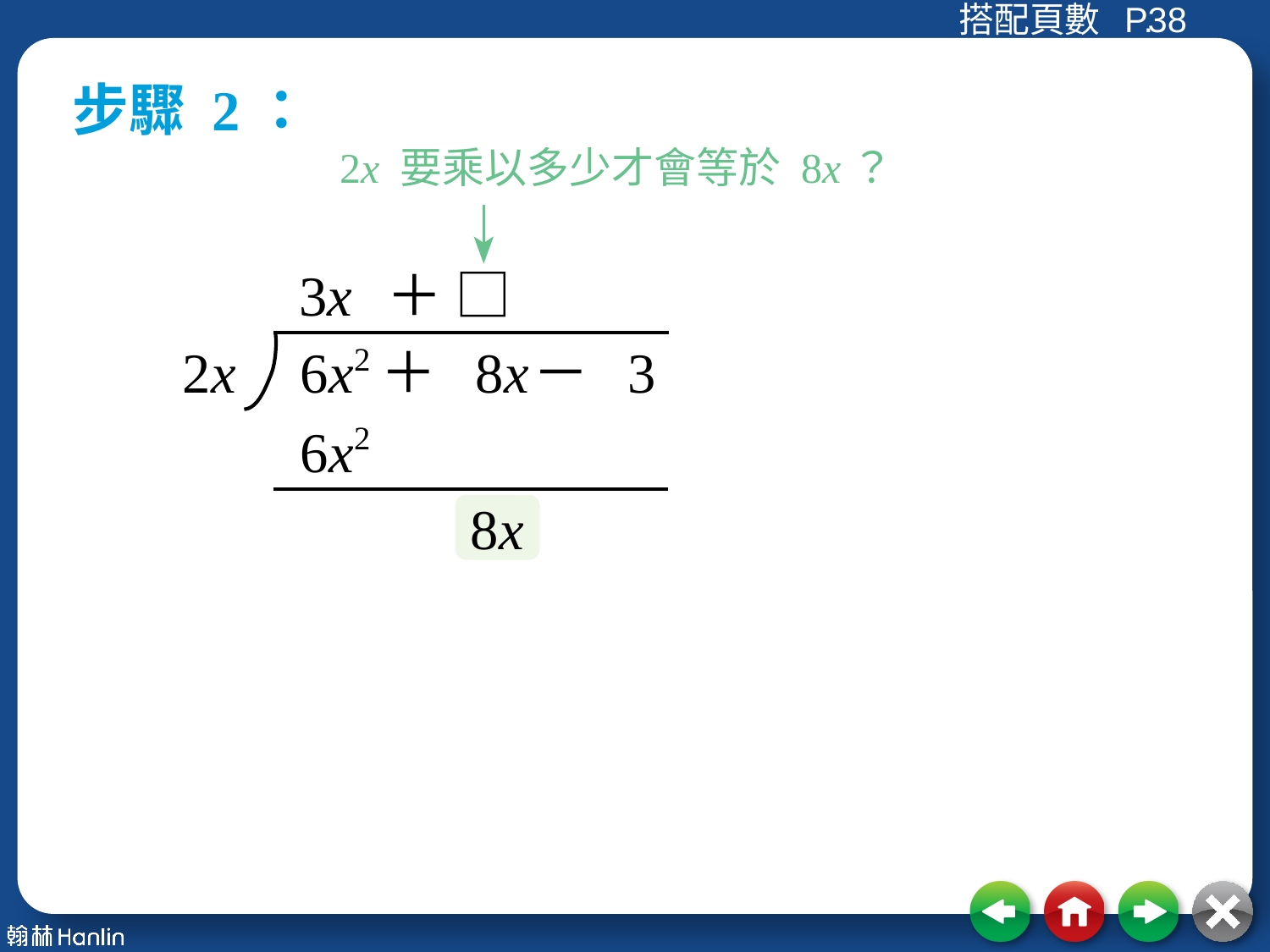

38
步驟 2：
2x 要乘以多少才會等於 8x？

3x
＋ □
2x
6x2
＋  8x
－  3

6x2
8x